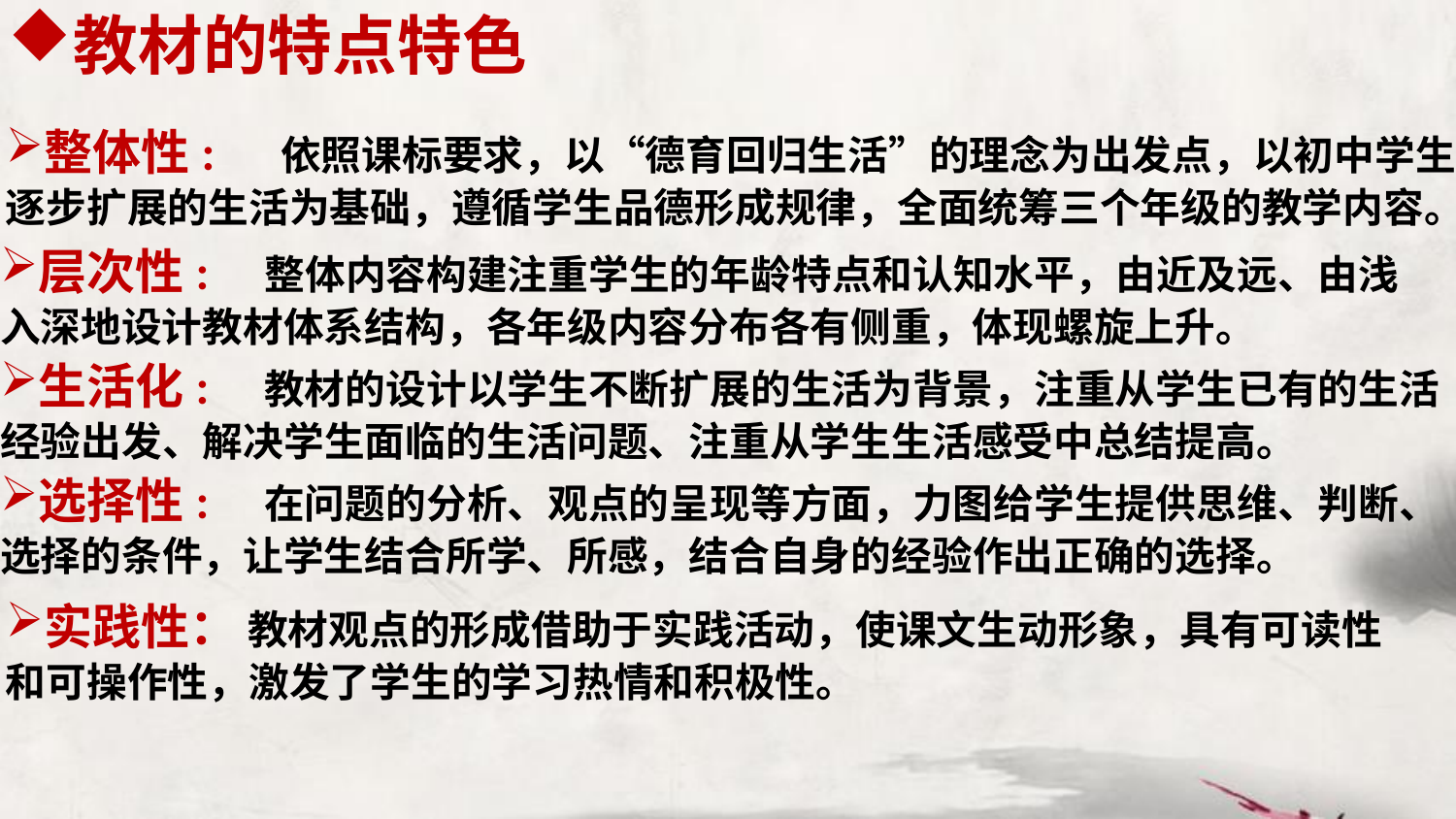

教材的特点特色
整体性:    依照课标要求，以“德育回归生活”的理念为出发点，以初中学生逐步扩展的生活为基础，遵循学生品德形成规律，全面统筹三个年级的教学内容。
层次性:    整体内容构建注重学生的年龄特点和认知水平，由近及远、由浅入深地设计教材体系结构，各年级内容分布各有侧重，体现螺旋上升。
生活化:    教材的设计以学生不断扩展的生活为背景，注重从学生已有的生活经验出发、解决学生面临的生活问题、注重从学生生活感受中总结提高。
选择性:    在问题的分析、观点的呈现等方面，力图给学生提供思维、判断、选择的条件，让学生结合所学、所感，结合自身的经验作出正确的选择。
实践性： 教材观点的形成借助于实践活动，使课文生动形象，具有可读性和可操作性，激发了学生的学习热情和积极性。